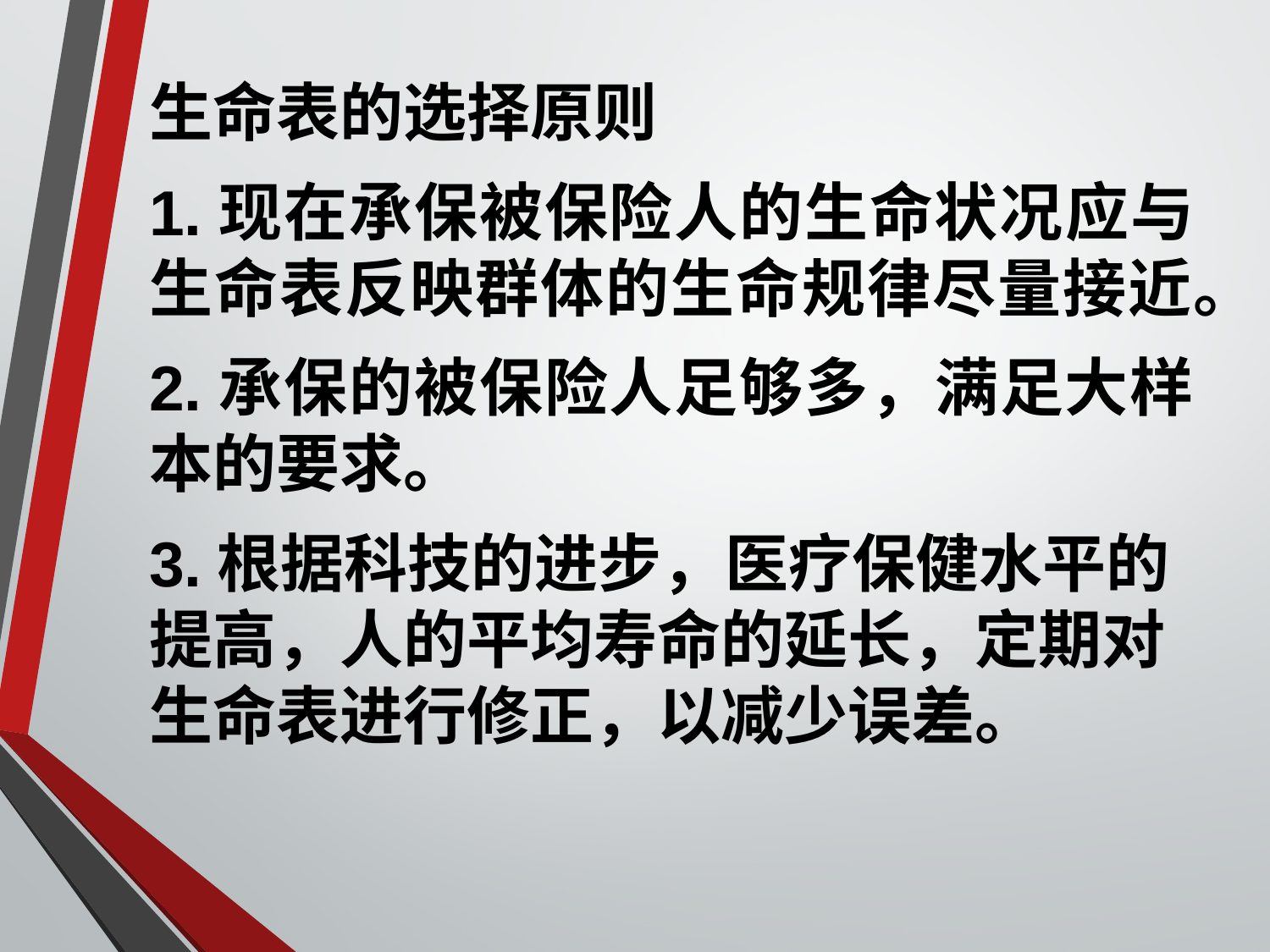

生命表的选择原则
1.现在承保被保险人的生命状况应与生命表反映群体的生命规律尽量接近。
2.承保的被保险人足够多，满足大样本的要求。
3.根据科技的进步，医疗保健水平的提高，人的平均寿命的延长，定期对生命表进行修正，以减少误差。